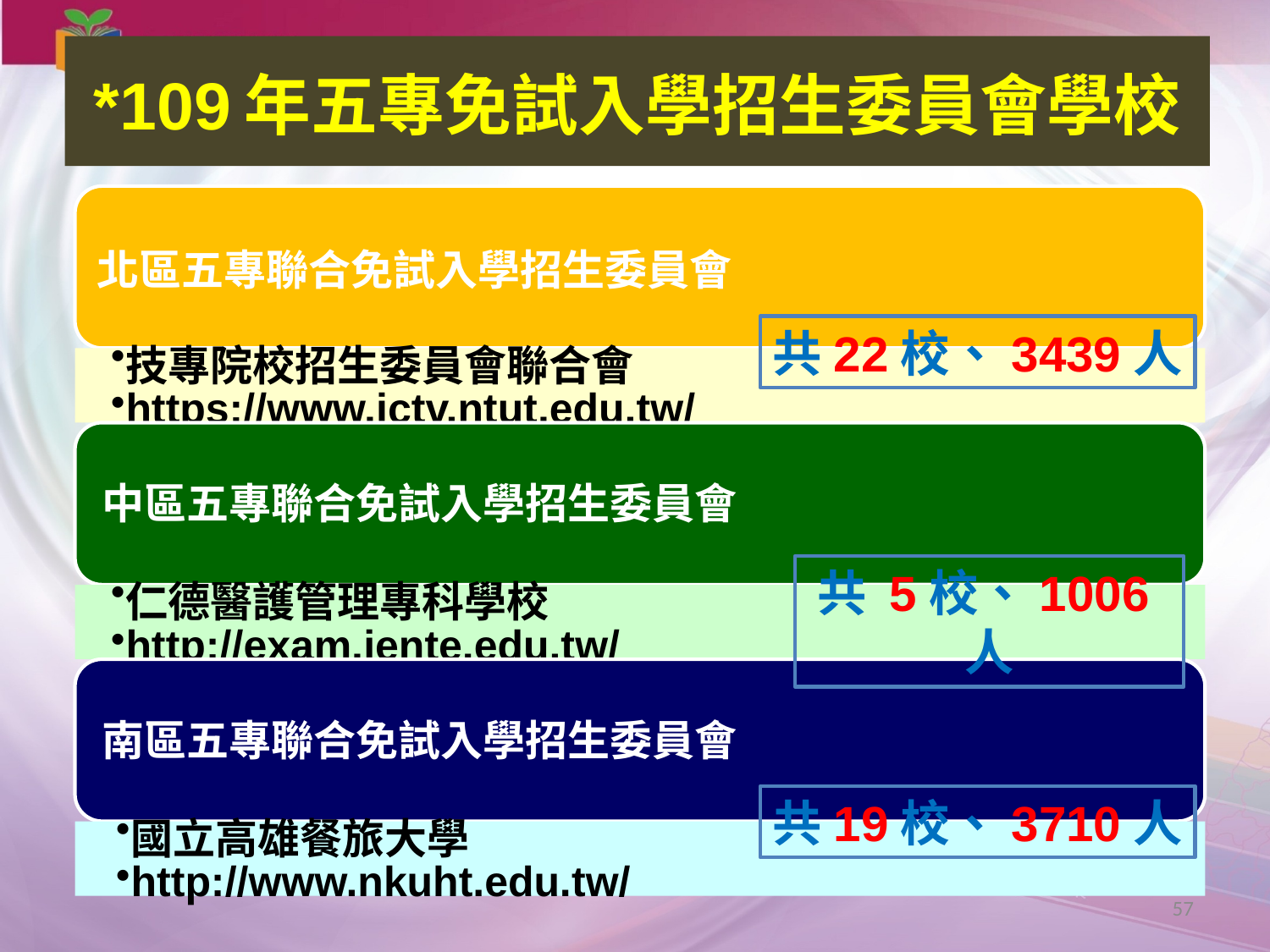

*109年五專免試入學招生委員會學校
北區五專聯合免試入學招生委員會
技專院校招生委員會聯合會
中區五專聯合免試入學招生委員會
仁德醫護管理專科學校
南區五專聯合免試入學招生委員會
國立高雄餐旅大學
https://www.jctv.ntut.edu.tw/
http://exam.jente.edu.tw/
http://www.nkuht.edu.tw/
共22校、3439人
共 5校、1006人
共19校、3710人
57